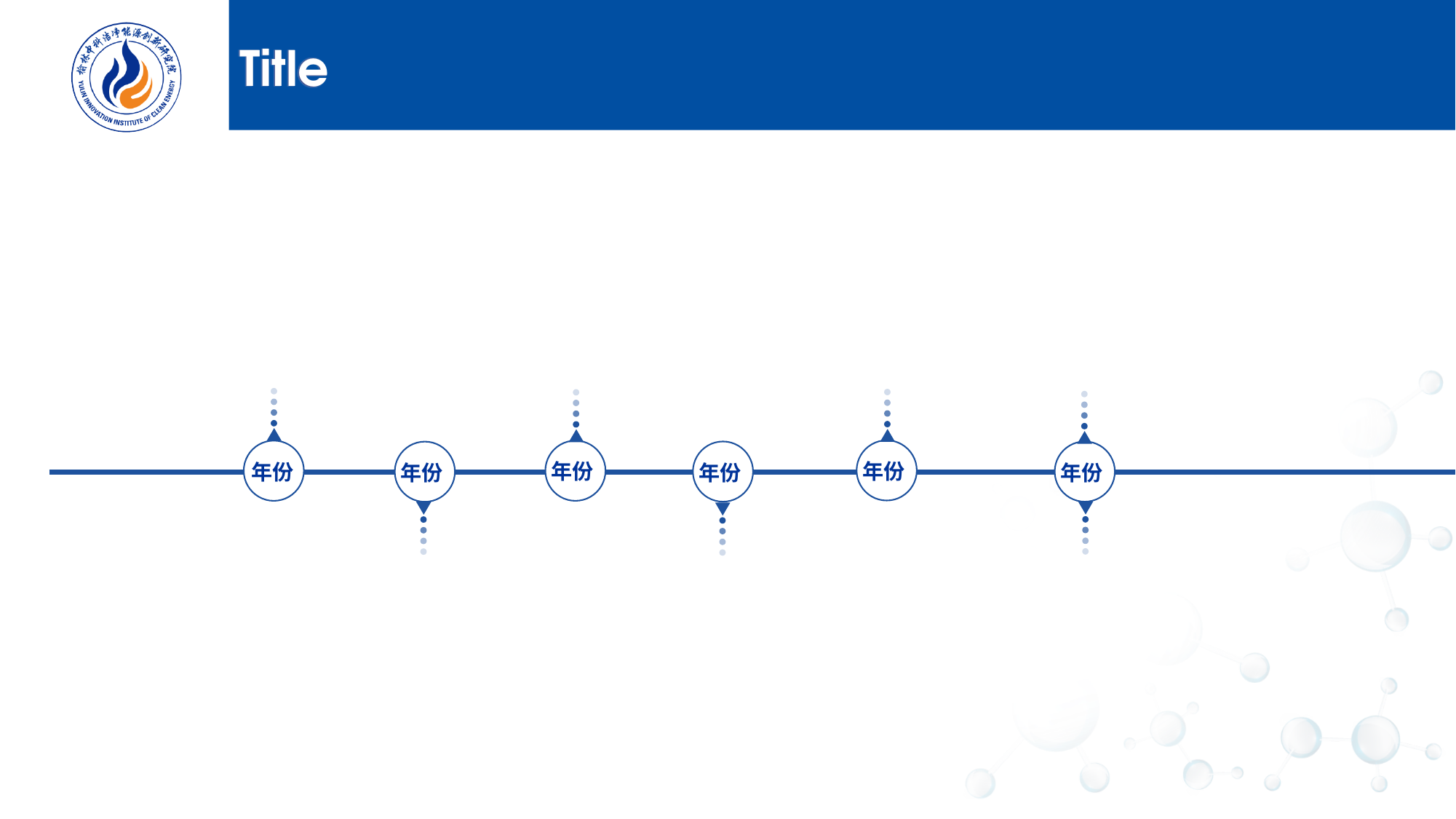

Title

年份

年份

年份
年份

年份

年份